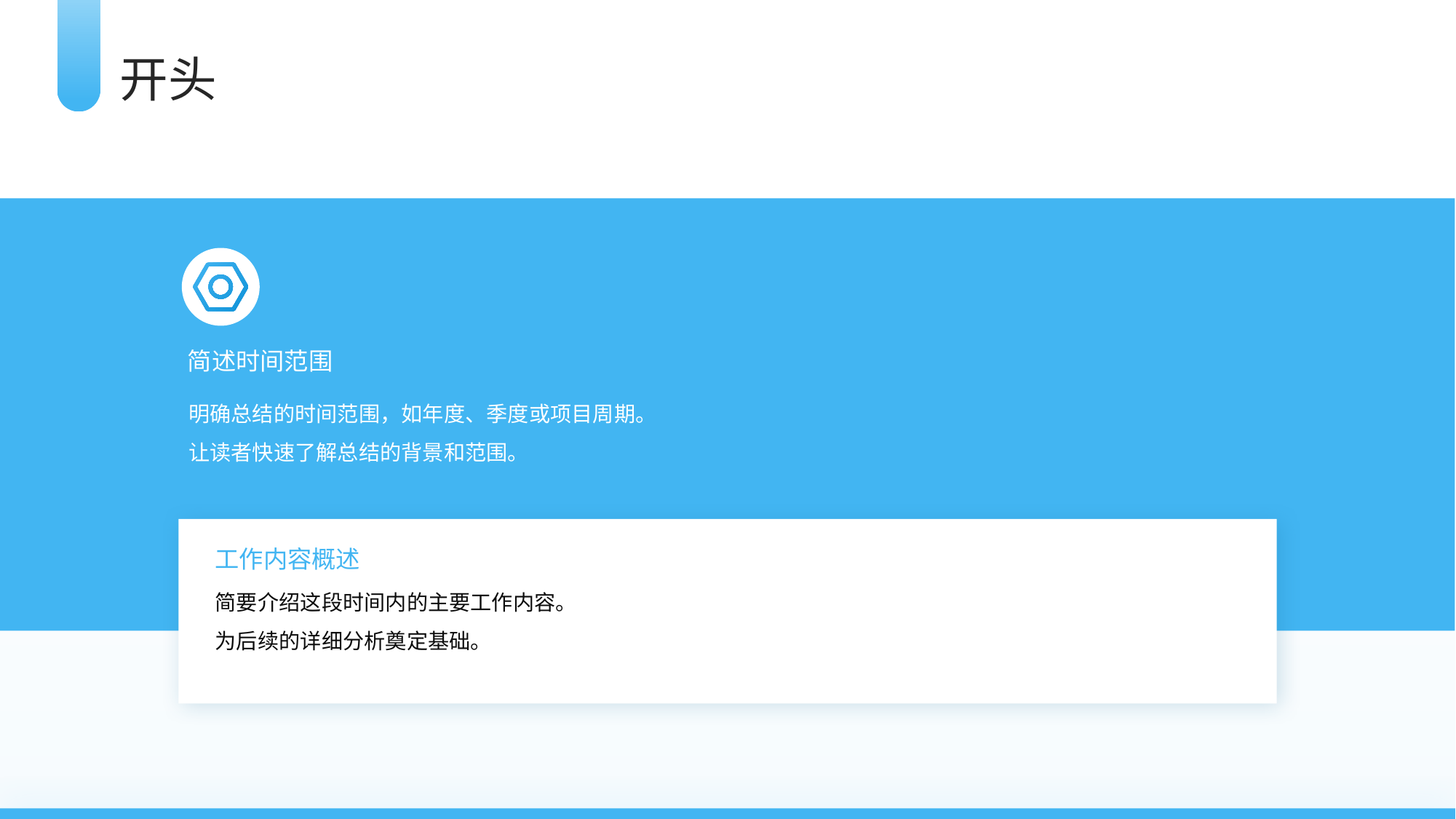

开头

简述时间范围
明确总结的时间范围，如年度、季度或项目周期。
让读者快速了解总结的背景和范围。

工作内容概述
简要介绍这段时间内的主要工作内容。
为后续的详细分析奠定基础。